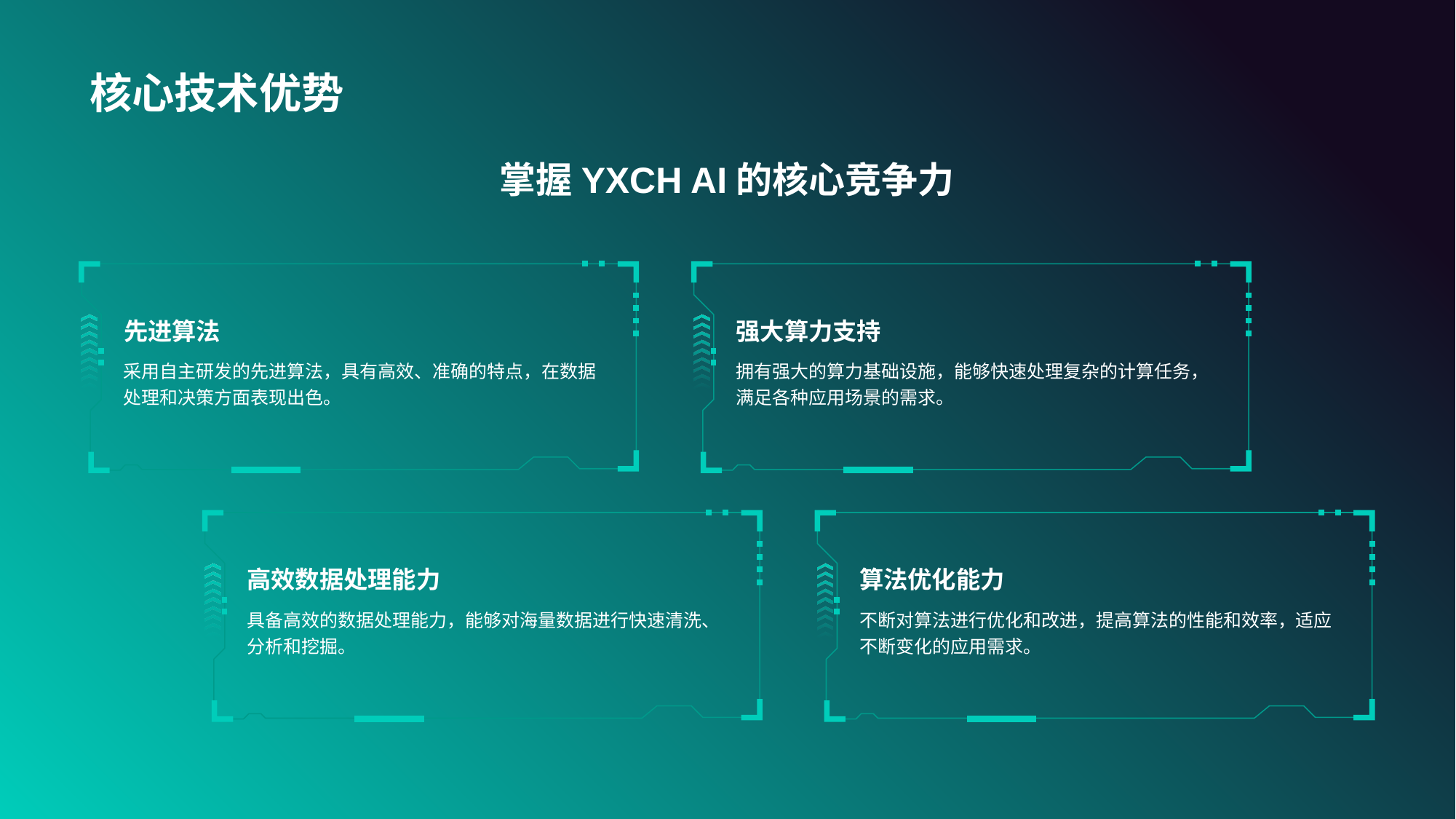

# 核心技术优势
掌握YXCH AI的核心竞争力

先进算法
采用自主研发的先进算法，具有高效、准确的特点，在数据处理和决策方面表现出色。
强大算力支持
拥有强大的算力基础设施，能够快速处理复杂的计算任务，满足各种应用场景的需求。

高效数据处理能力
具备高效的数据处理能力，能够对海量数据进行快速清洗、分析和挖掘。
算法优化能力
不断对算法进行优化和改进，提高算法的性能和效率，适应不断变化的应用需求。